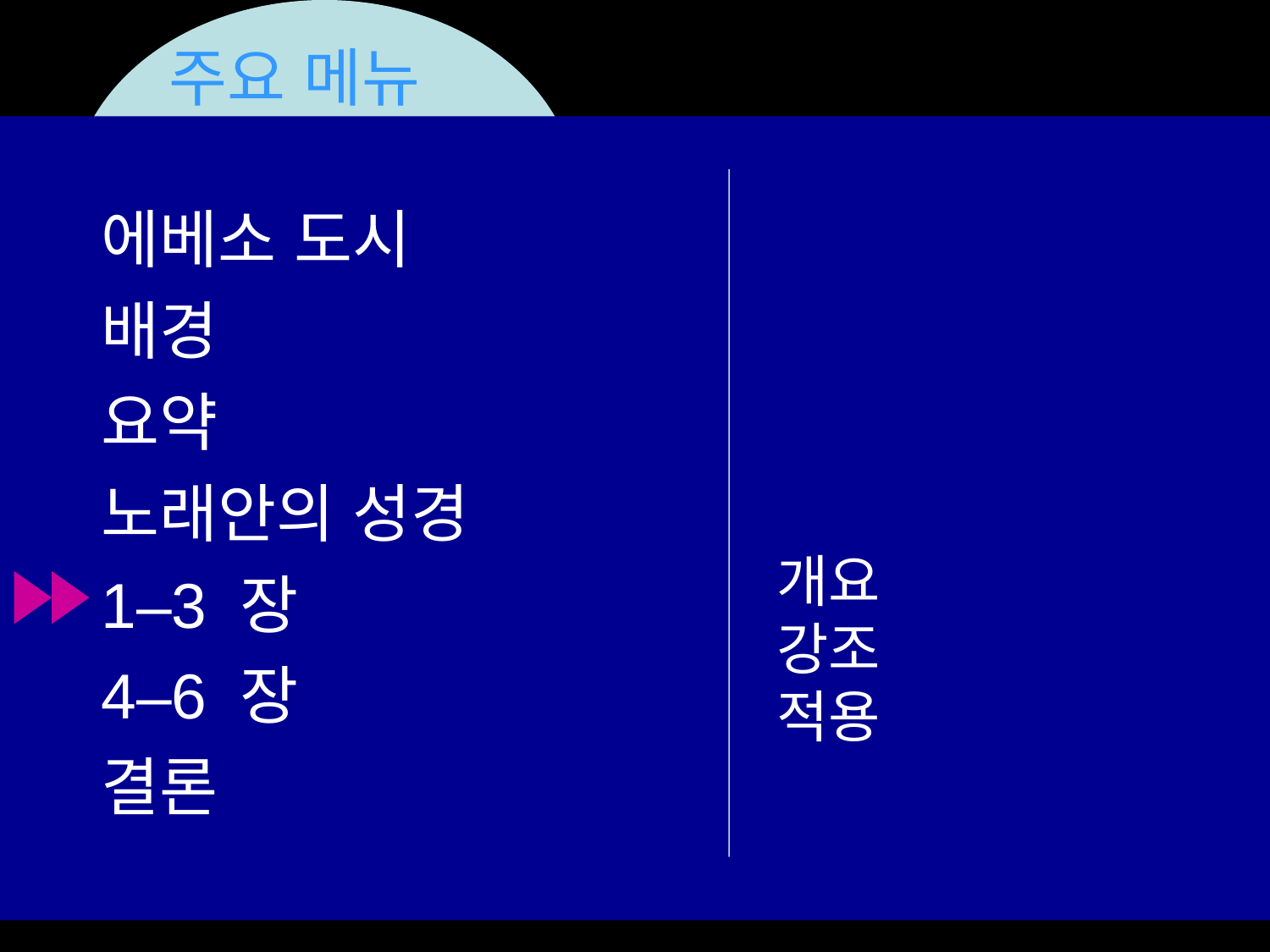

주요 메뉴
# 1–3 장

에베소 도시
배경
요약
노래안의 성경
1–3 장
4–6 장
결론
개요
강조
적용